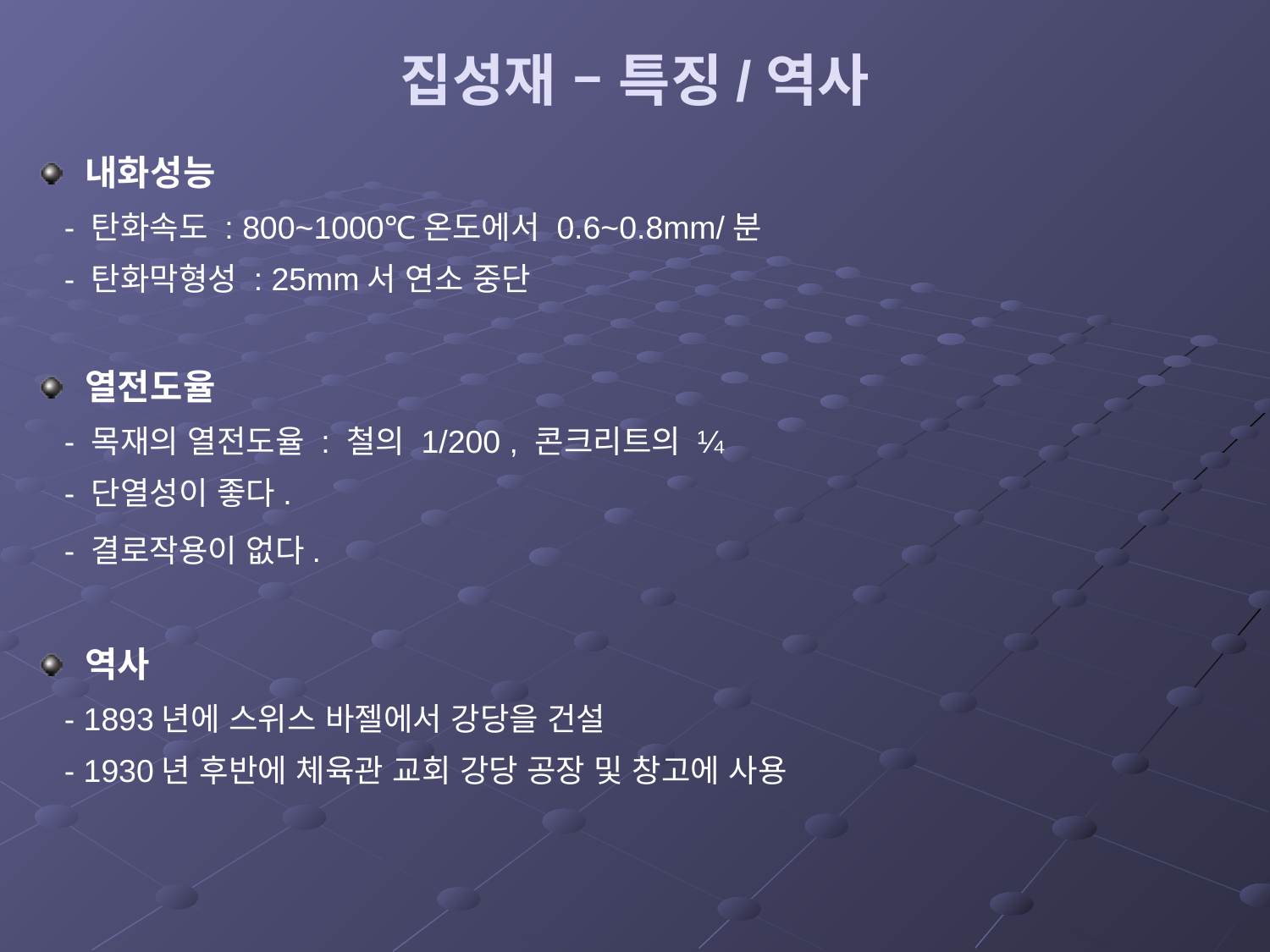

# 집성재 – 특징/역사
내화성능
   - 탄화속도 : 800~1000℃온도에서 0.6~0.8mm/분
   - 탄화막형성 : 25mm서 연소 중단

열전도율
   - 목재의 열전도율 : 철의 1/200 , 콘크리트의 ¼
   - 단열성이 좋다.
   - 결로작용이 없다.

역사
   - 1893년에 스위스 바젤에서 강당을 건설
   - 1930년 후반에 체육관 교회 강당 공장 및 창고에 사용